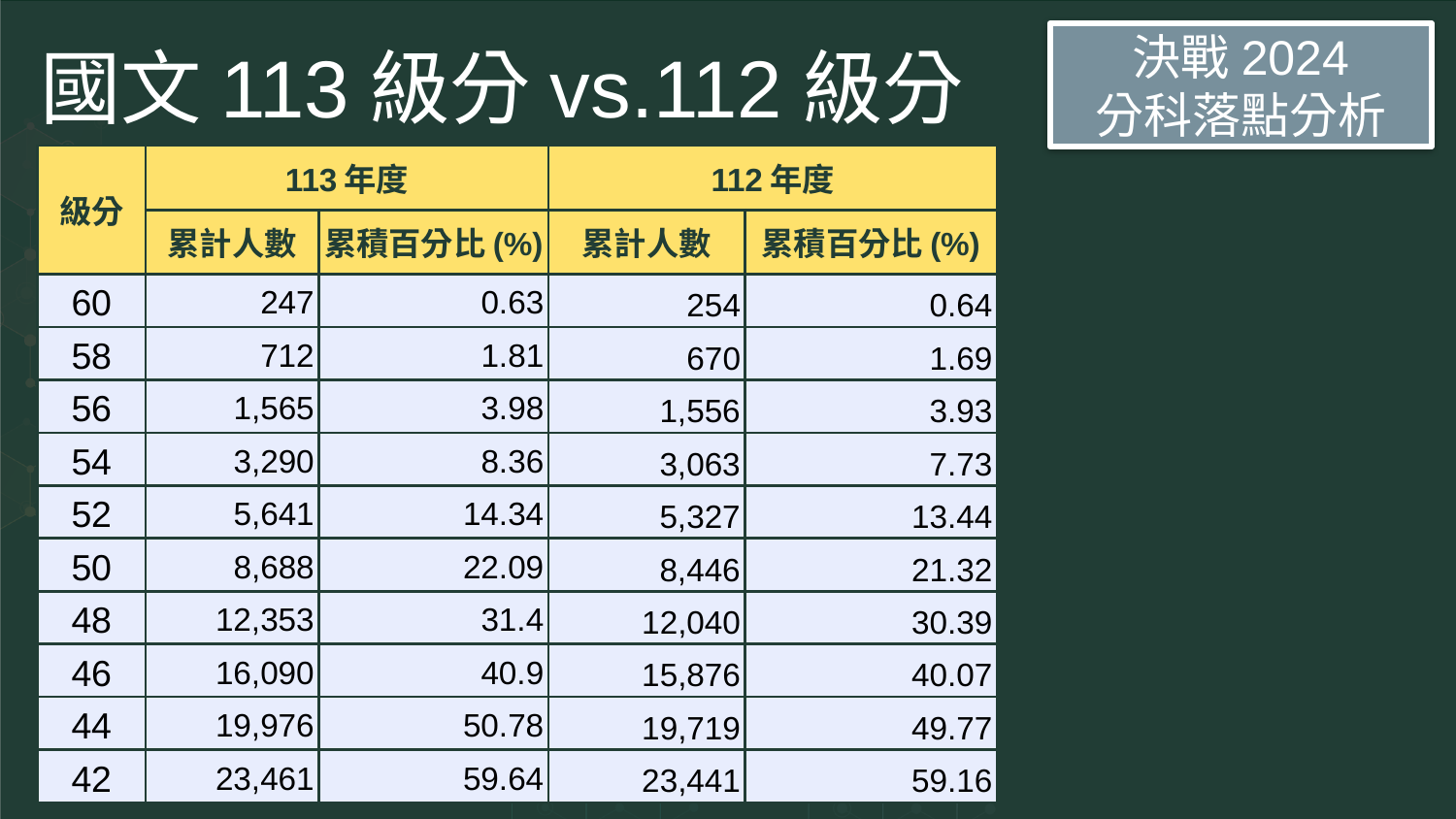

# 國文113級分vs.112級分
決戰2024
分科落點分析
| 級分 | 113年度 |  | 112年度 |  |
| --- | --- | --- | --- | --- |
|  | 累計人數 | 累積百分比(%) | 累計人數 | 累積百分比(%) |
| 60 | 247 | 0.63 | 254 | 0.64 |
| 58 | 712 | 1.81 | 670 | 1.69 |
| 56 | 1,565 | 3.98 | 1,556 | 3.93 |
| 54 | 3,290 | 8.36 | 3,063 | 7.73 |
| 52 | 5,641 | 14.34 | 5,327 | 13.44 |
| 50 | 8,688 | 22.09 | 8,446 | 21.32 |
| 48 | 12,353 | 31.4 | 12,040 | 30.39 |
| 46 | 16,090 | 40.9 | 15,876 | 40.07 |
| 44 | 19,976 | 50.78 | 19,719 | 49.77 |
| 42 | 23,461 | 59.64 | 23,441 | 59.16 |